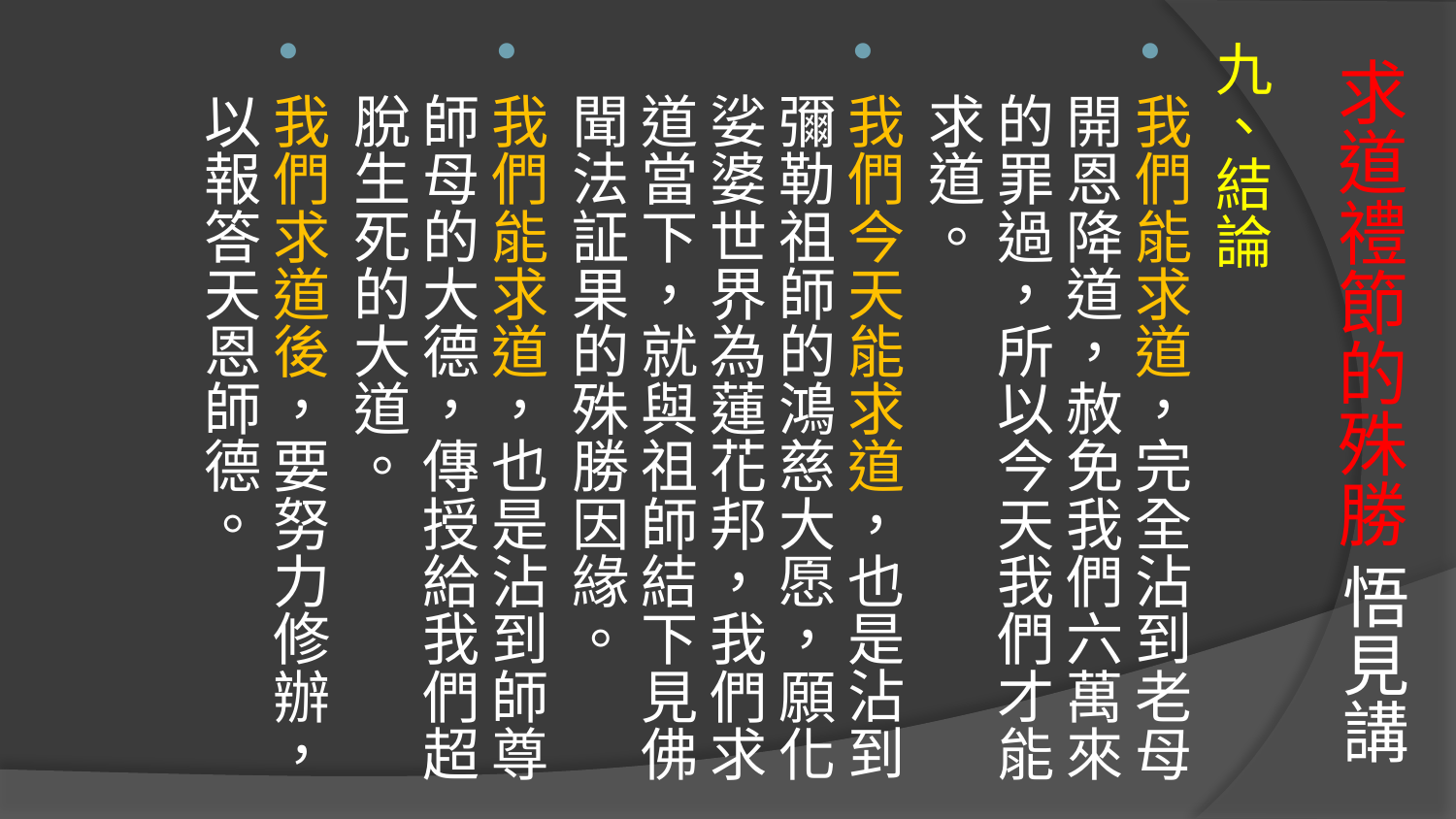

九、結論
我們能求道，完全沾到老母開恩降道，赦免我們六萬來的罪過，所以今天我們才能求道。
我們今天能求道，也是沾到彌勒祖師的鴻慈大愿，願化娑婆世界為蓮花邦，我們求道當下，就與祖師結下見佛聞法証果的殊勝因緣。
我們能求道，也是沾到師尊師母的大德，傳授給我們超脫生死的大道。
我們求道後，要努力修辦，以報答天恩師德。

# 求道禮節的殊勝 悟見講